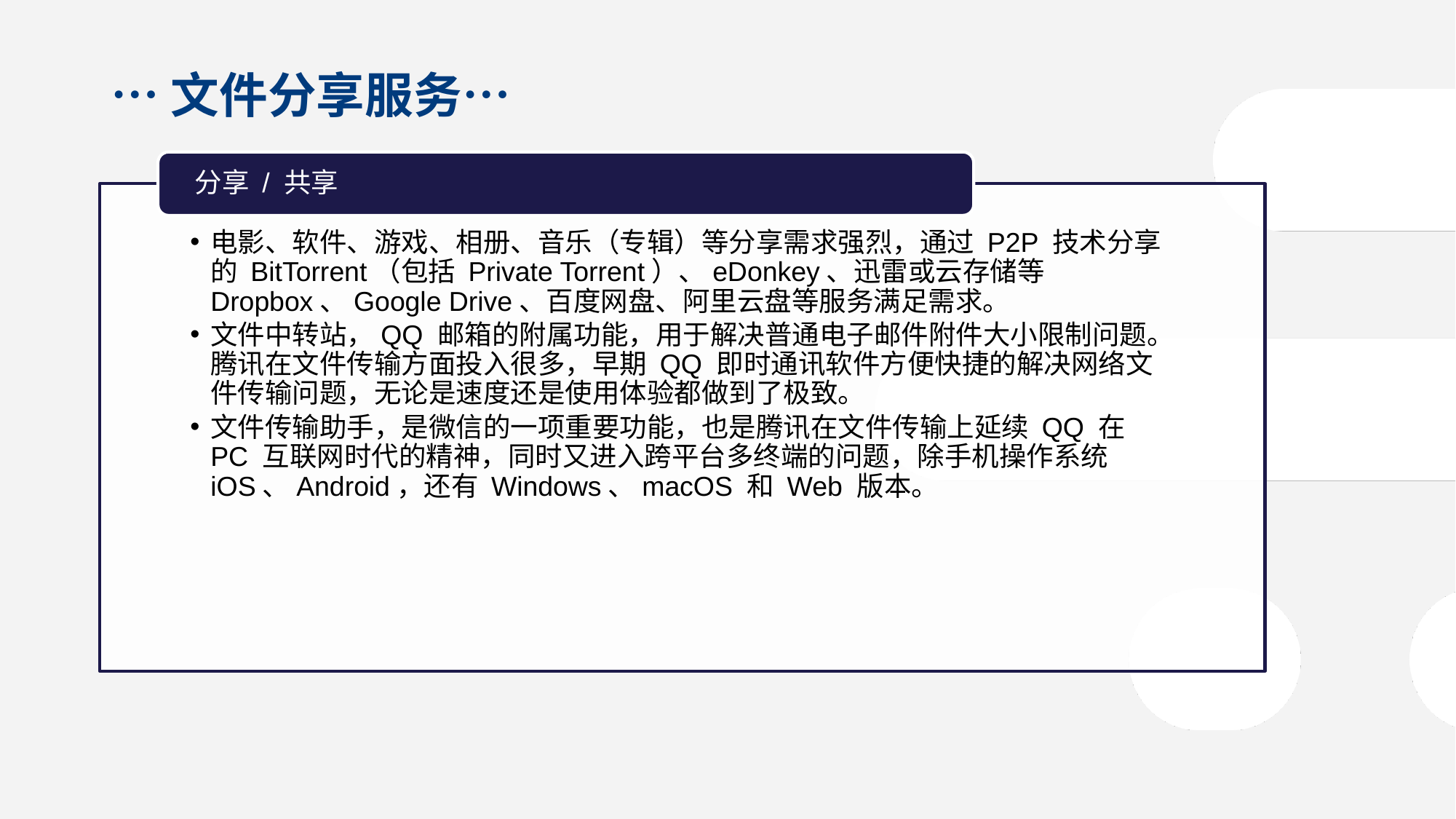

# …文件分享服务…
电影、软件、游戏、相册、音乐（专辑）等分享需求强烈，通过 P2P 技术分享的 BitTorrent（包括 Private Torrent）、eDonkey、迅雷或云存储等 Dropbox、Google Drive、百度网盘、阿里云盘等服务满足需求。
文件中转站，QQ 邮箱的附属功能，用于解决普通电子邮件附件大小限制问题。腾讯在文件传输方面投入很多，早期 QQ 即时通讯软件方便快捷的解决网络文件传输问题，无论是速度还是使用体验都做到了极致。
文件传输助手，是微信的一项重要功能，也是腾讯在文件传输上延续 QQ 在 PC 互联网时代的精神，同时又进入跨平台多终端的问题，除手机操作系统  iOS、Android，还有 Windows、macOS 和 Web 版本。
分享 / 共享